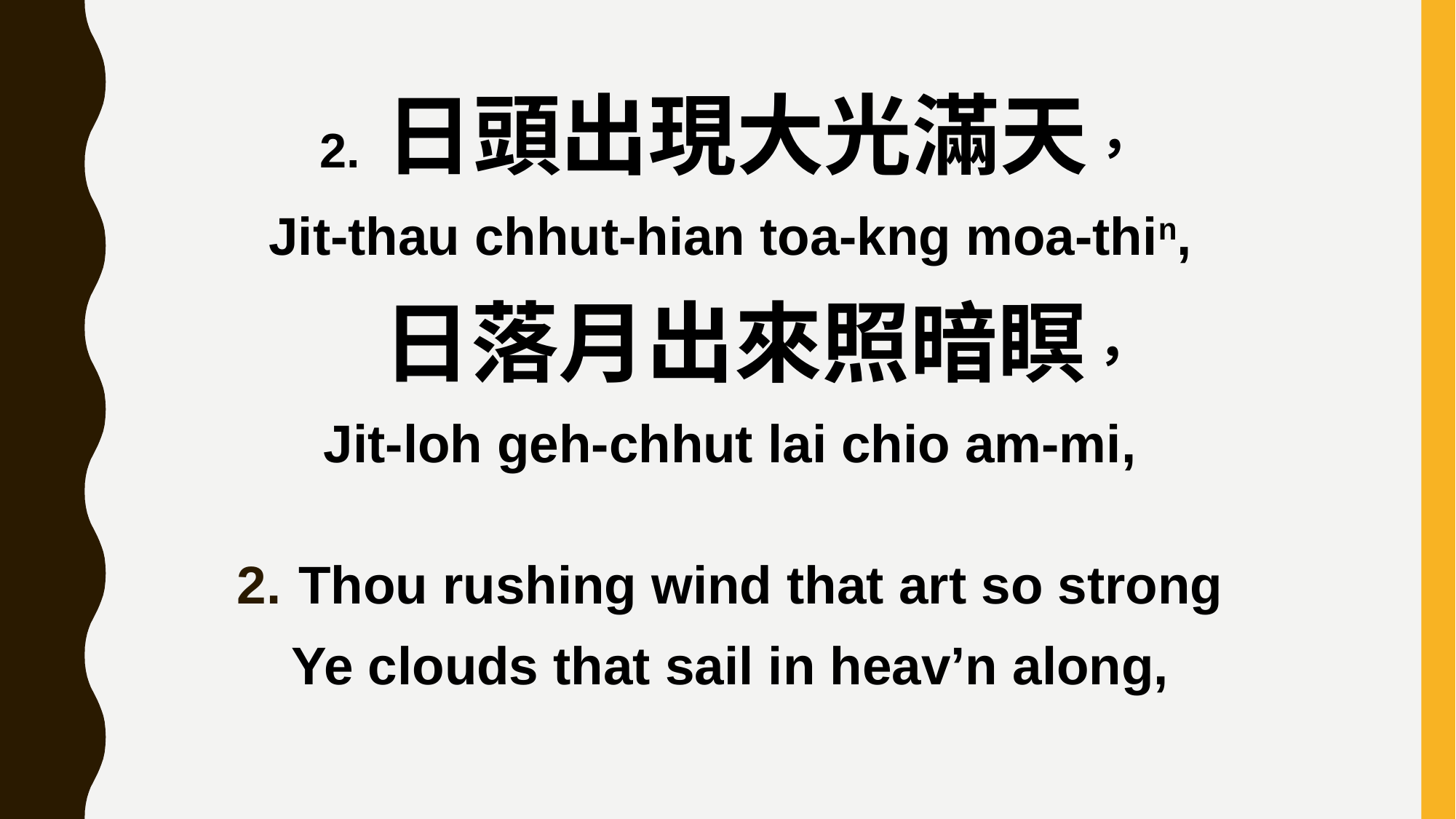

2. 日頭出現大光滿天，
Jit-thau chhut-hian toa-kng moa-thin,
  日落月出來照暗瞑，
Jit-loh geh-chhut lai chio am-mi,

Thou rushing wind that art so strong
Ye clouds that sail in heav’n along,